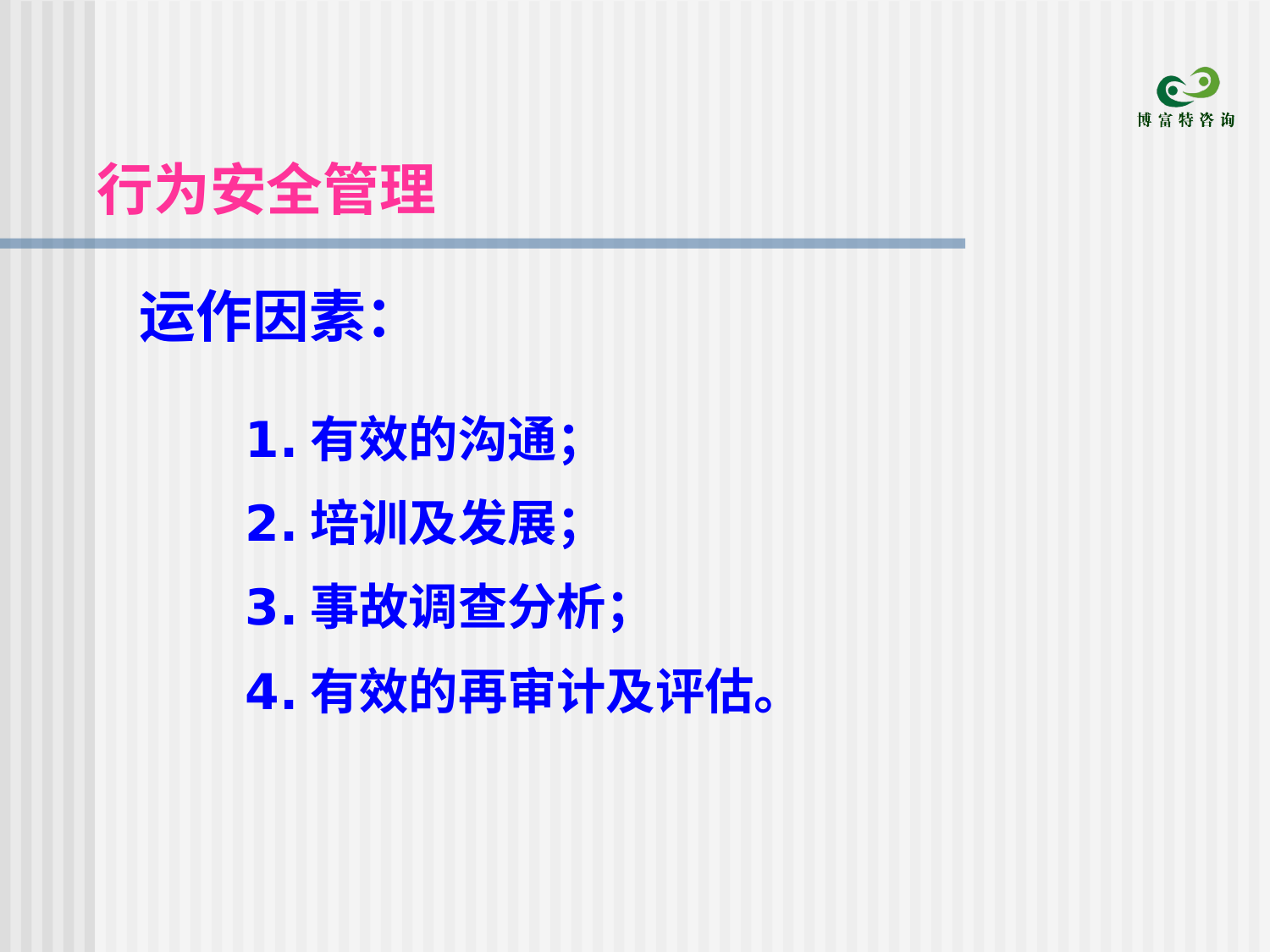

行为安全管理
运作因素：
1.有效的沟通；
2.培训及发展；
3.事故调查分析；
4.有效的再审计及评估。